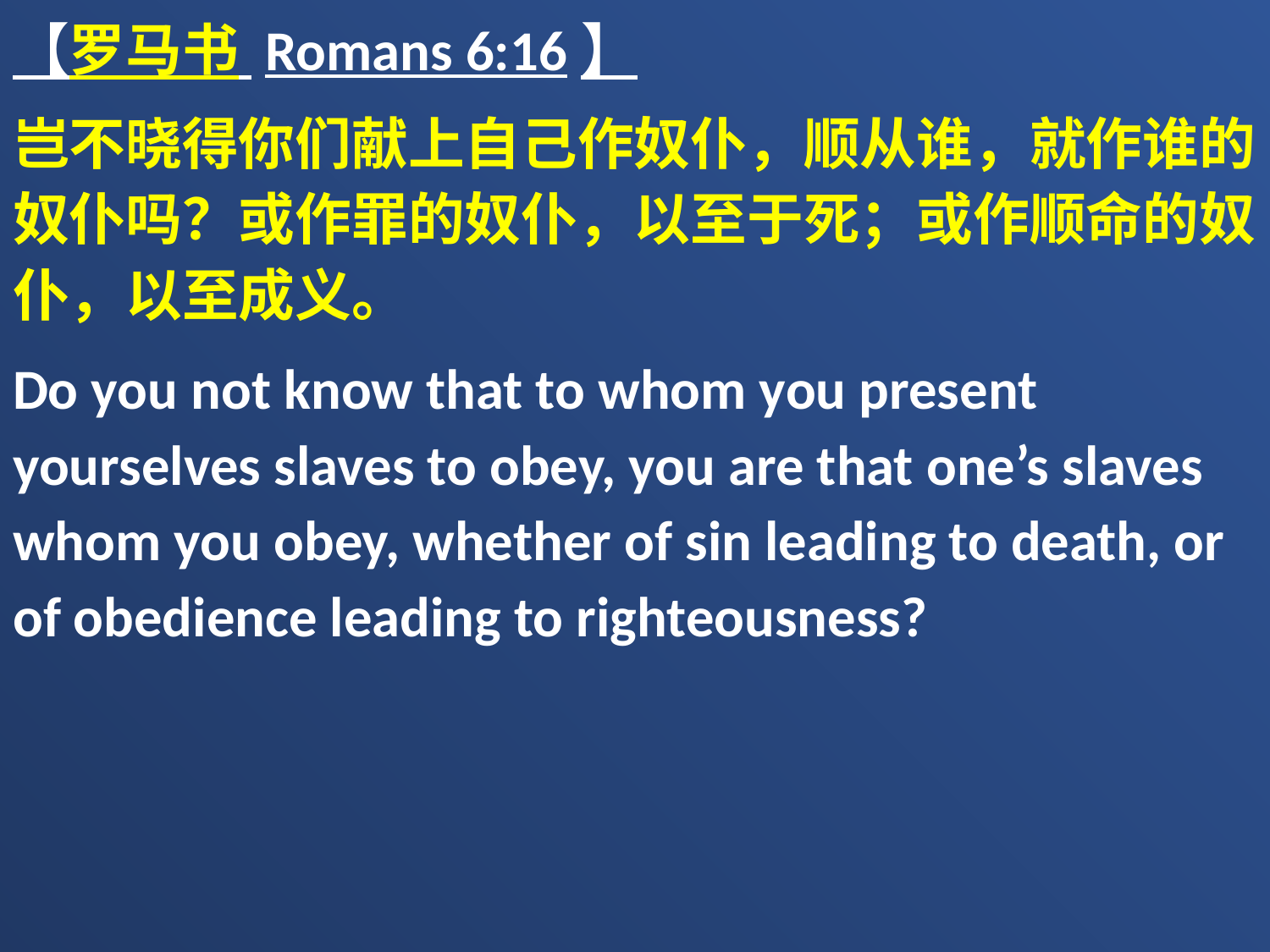

【罗马书 Romans 6:16】
岂不晓得你们献上自己作奴仆，顺从谁，就作谁的奴仆吗？或作罪的奴仆，以至于死；或作顺命的奴仆，以至成义。
Do you not know that to whom you present yourselves slaves to obey, you are that one’s slaves whom you obey, whether of sin leading to death, or of obedience leading to righteousness?